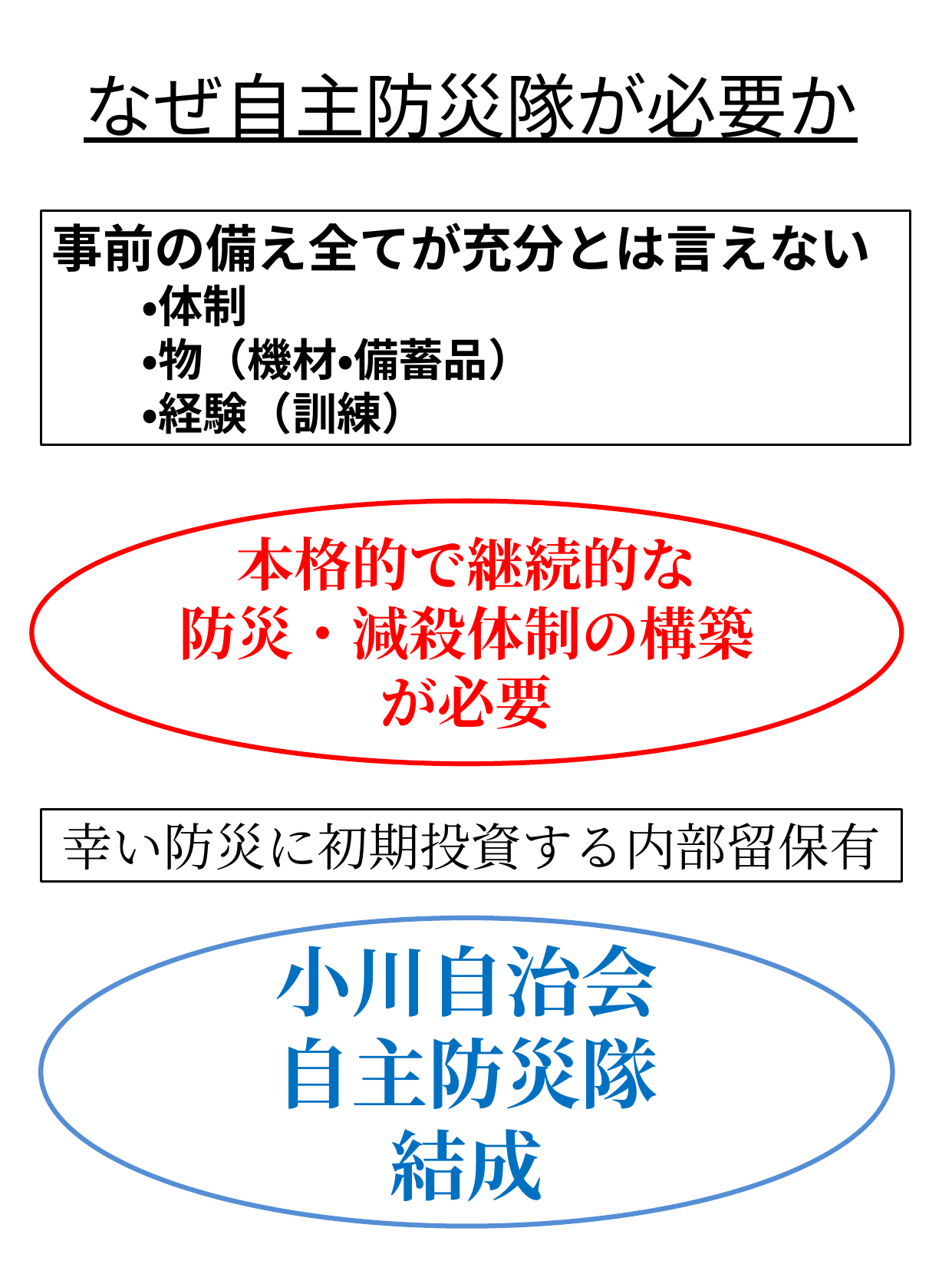

なぜ自主防災隊が必要か
事前の備え全てが充分とは言えない
　　・体制
　　・物（機材・備蓄品）
　　・経験（訓練）

本格的で継続的な
防災・減殺体制の構築が必要

幸い防災に初期投資する内部留保有

小川自治会
自主防災隊
結成